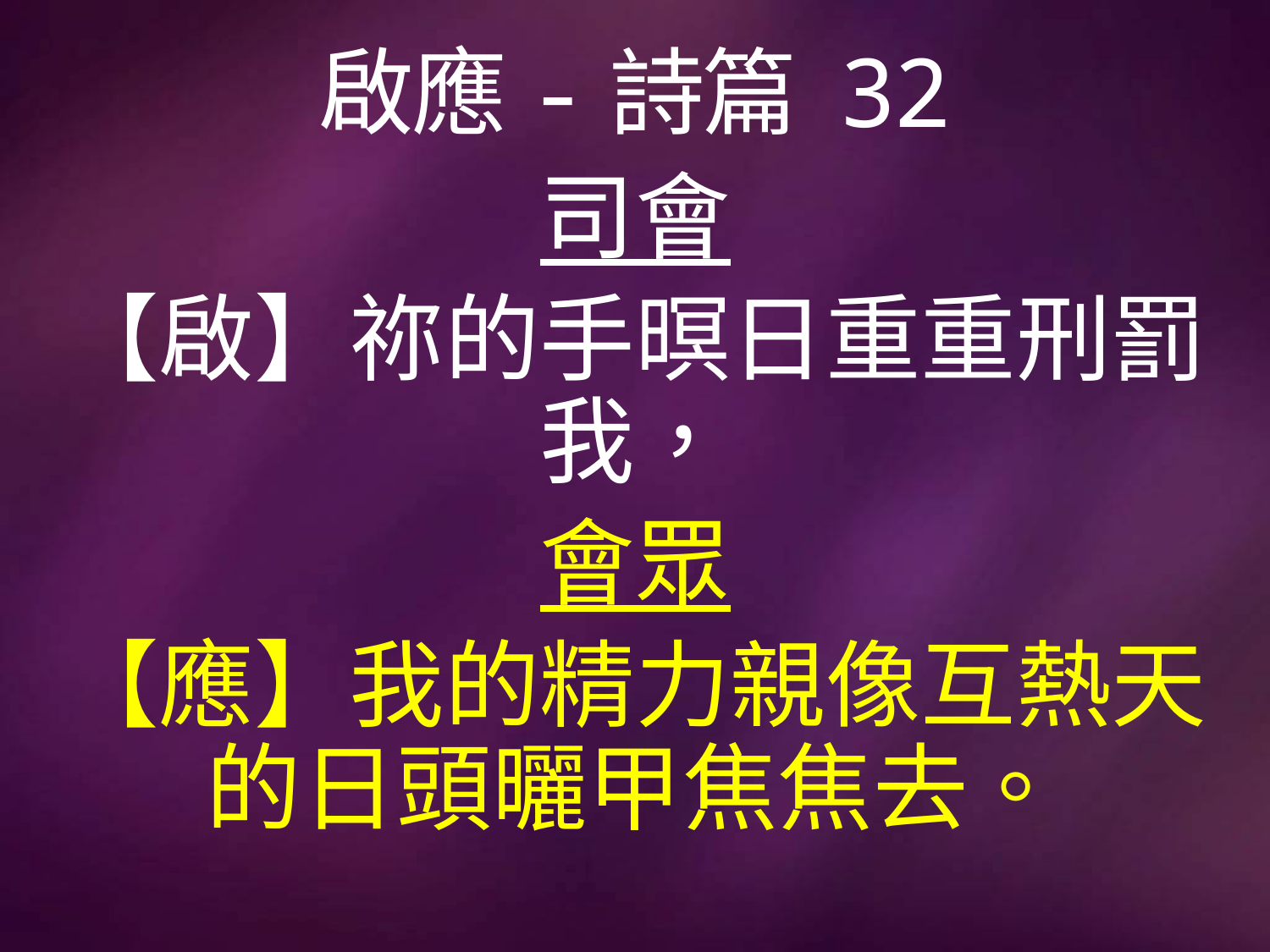

# 啟應-詩篇 32
司會
【啟】祢的手暝日重重刑罰我，
會眾
【應】我的精力親像互熱天的日頭曬甲焦焦去。